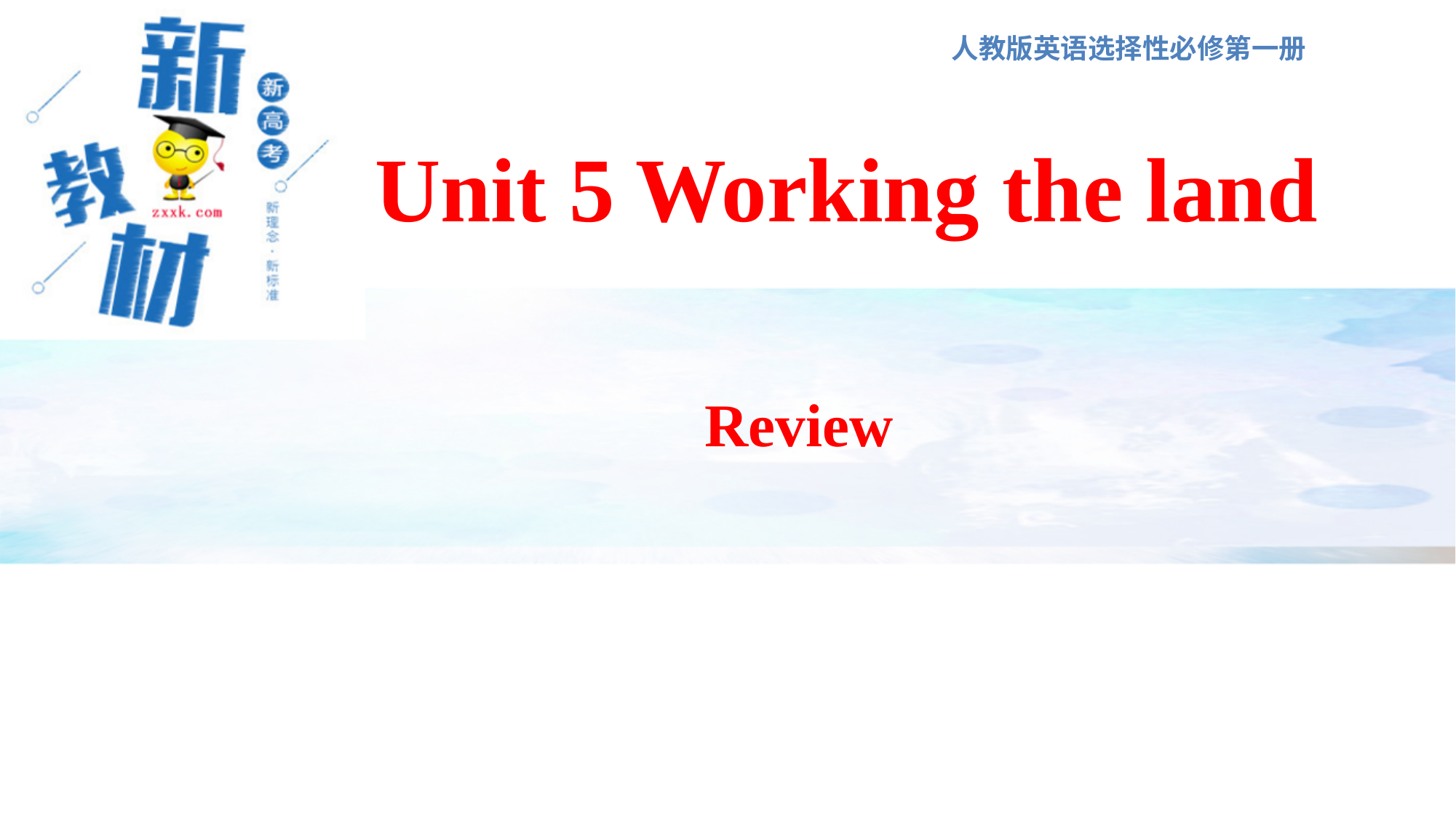

人教版英语选择性必修第一册
Unit 5 Working the land
Review